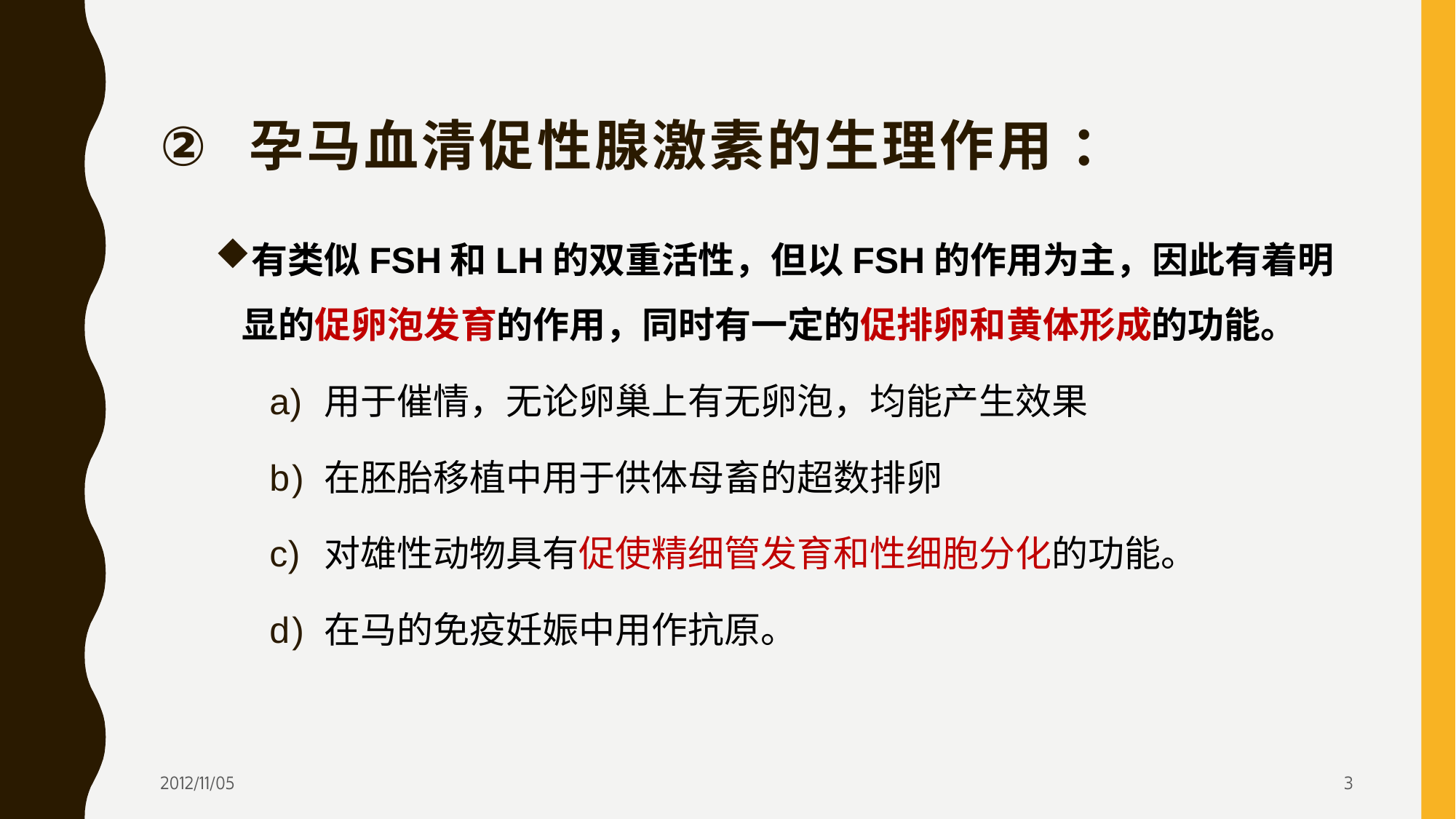

# 孕马血清促性腺激素的生理作用 ：
有类似FSH和LH的双重活性，但以FSH的作用为主，因此有着明显的促卵泡发育的作用，同时有一定的促排卵和黄体形成的功能。
用于催情，无论卵巢上有无卵泡，均能产生效果
在胚胎移植中用于供体母畜的超数排卵
对雄性动物具有促使精细管发育和性细胞分化的功能。
在马的免疫妊娠中用作抗原。
2012/11/05
3